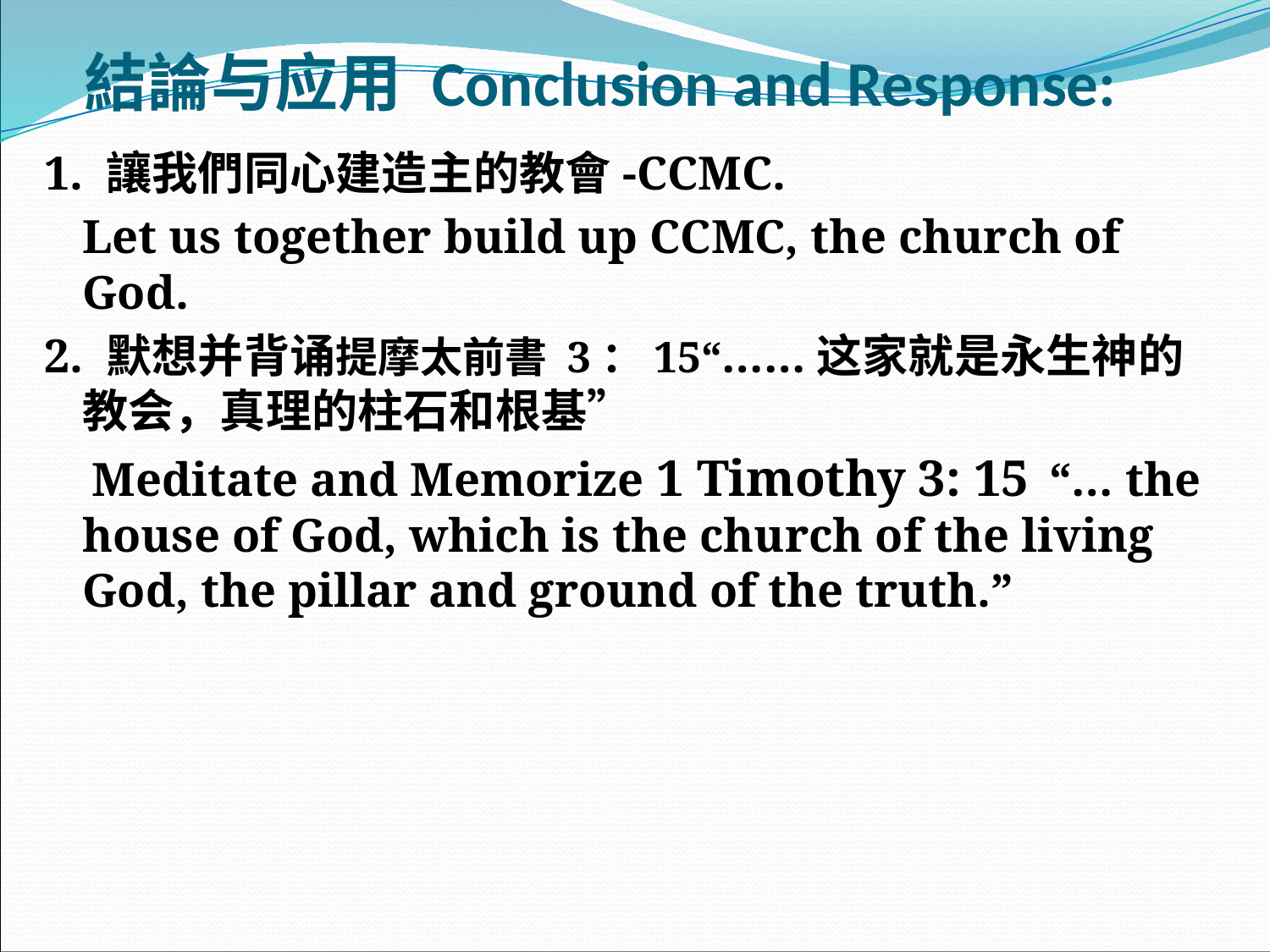

# 結論与应用 Conclusion and Response:
1. 讓我們同心建造主的教會-CCMC.
	Let us together build up CCMC, the church of God.
2. 默想并背诵提摩太前書 3：15“……这家就是永生神的教会，真理的柱石和根基”
    Meditate and Memorize 1 Timothy 3: 15  “… the house of God, which is the church of the living God, the pillar and ground of the truth.”